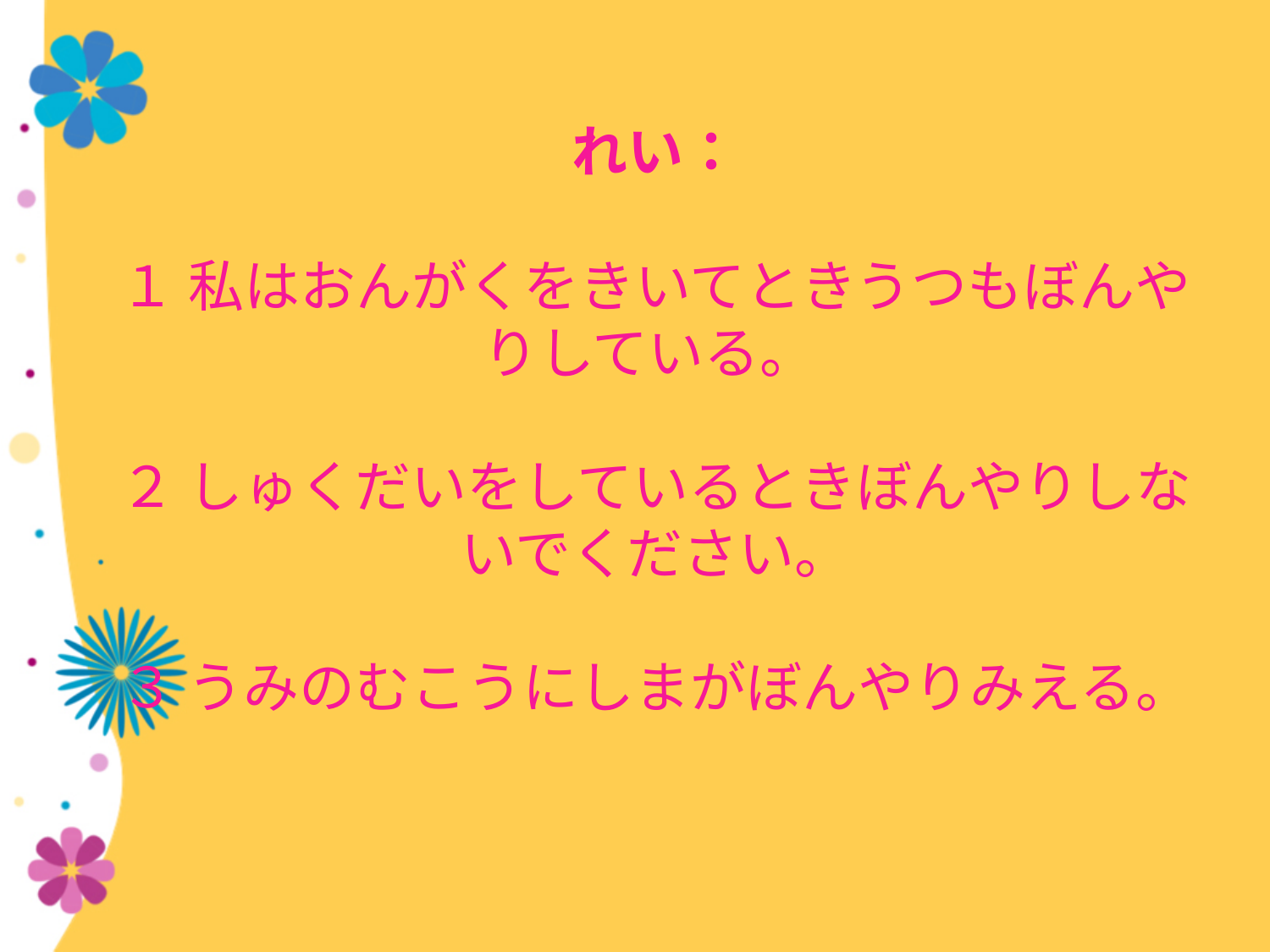

# れい： １ 私はおんがくをきいてときうつもぼんやりしている。 ２ しゅくだいをしているときぼんやりしないでください。 ３ うみのむこうにしまがぼんやりみえる。